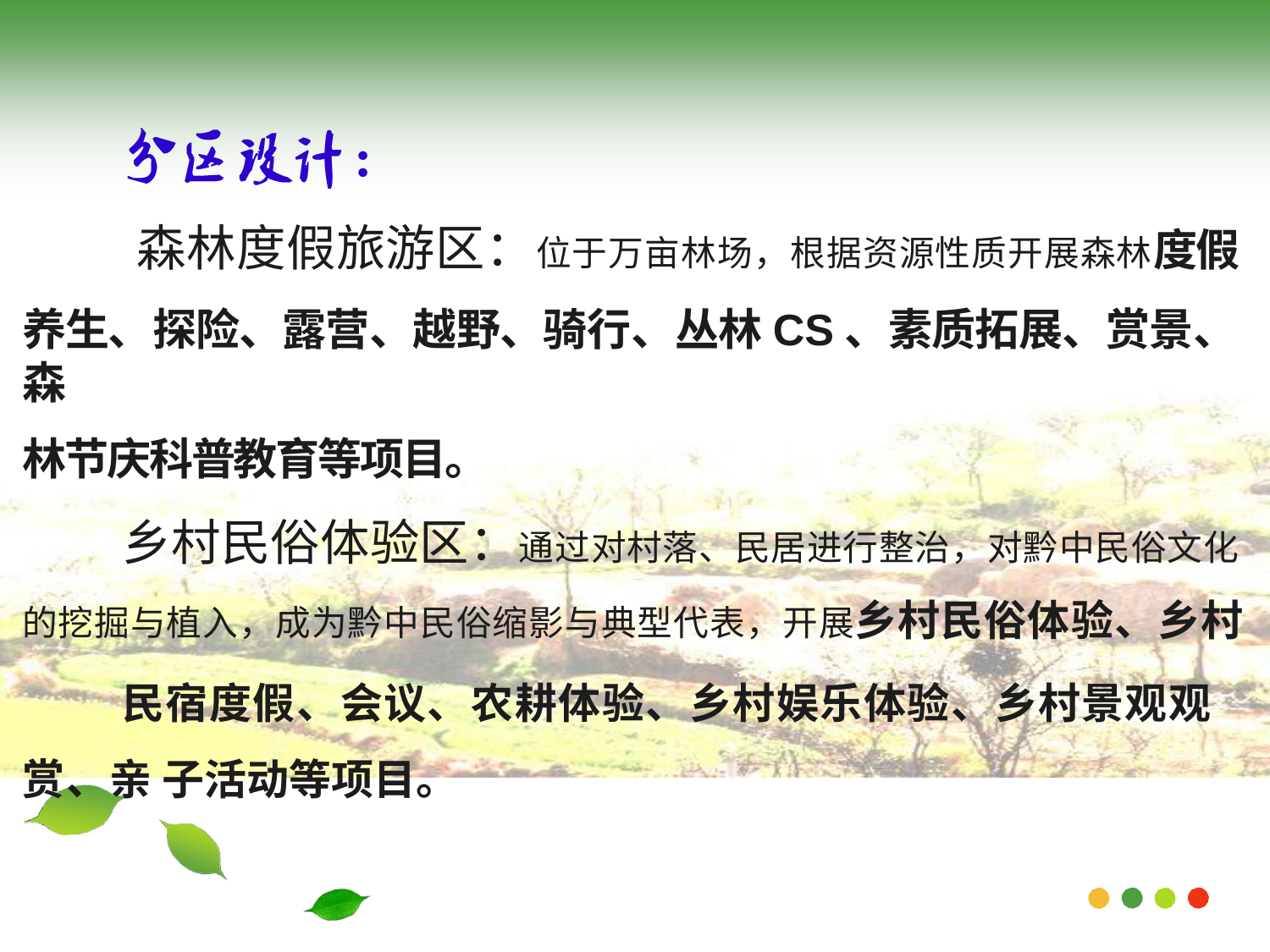

森林度假旅游区：位于万亩林场，根据资源性质开展森林度假
养生、探险、露营、越野、骑行、丛林CS、素质拓展、赏景、森

林节庆科普教育等项目。
乡村民俗体验区：通过对村落、民居进行整治，对黔中民俗文化 的挖掘与植入，成为黔中民俗缩影与典型代表，开展乡村民俗体验、乡村
民宿度假、会议、农耕体验、乡村娱乐体验、乡村景观观赏、亲 子活动等项目。